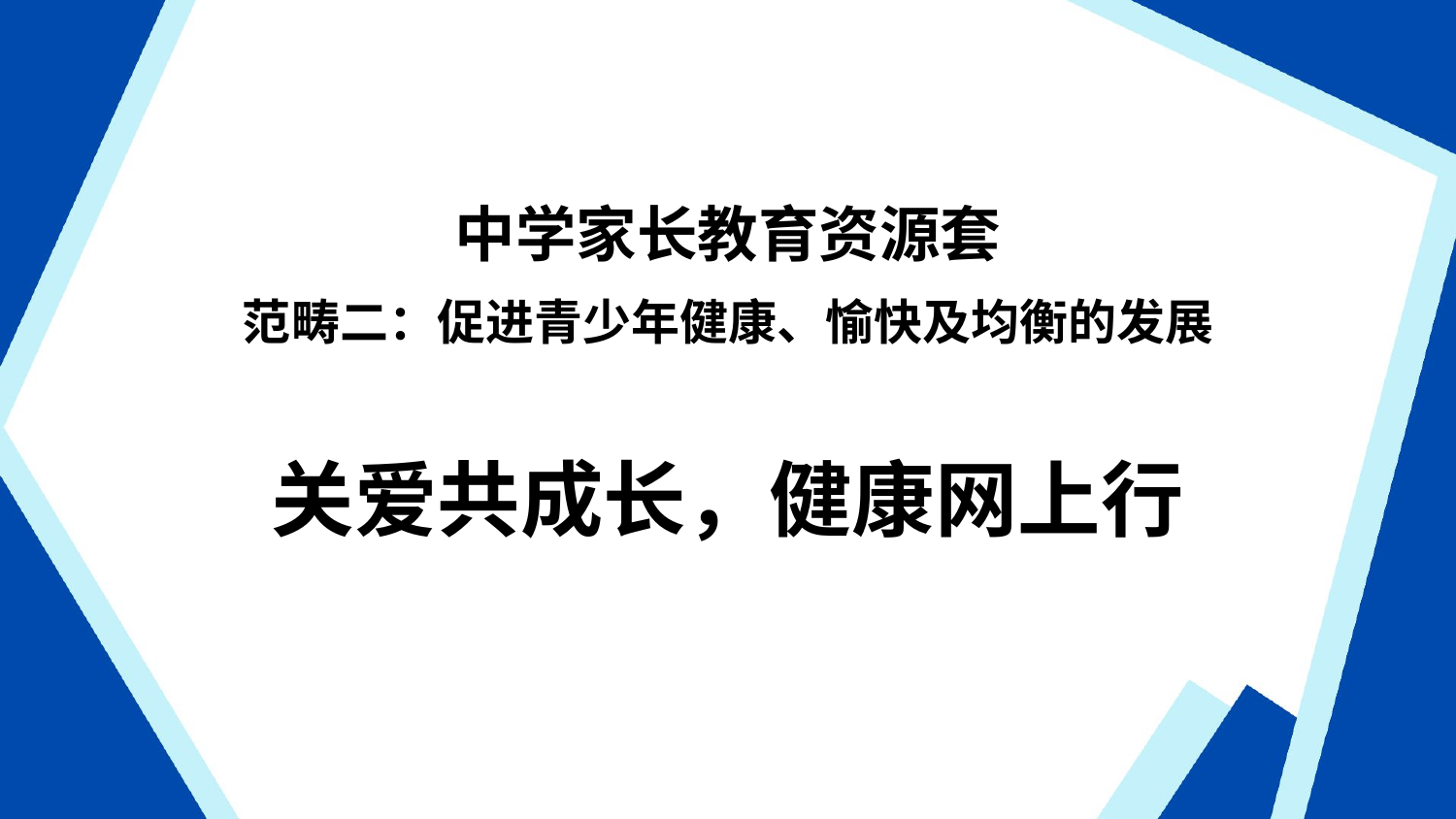

中学家长教育资源套

范畴二：促进青少年健康、愉快及均衡的发展
# 关爱共成长，健康网上行